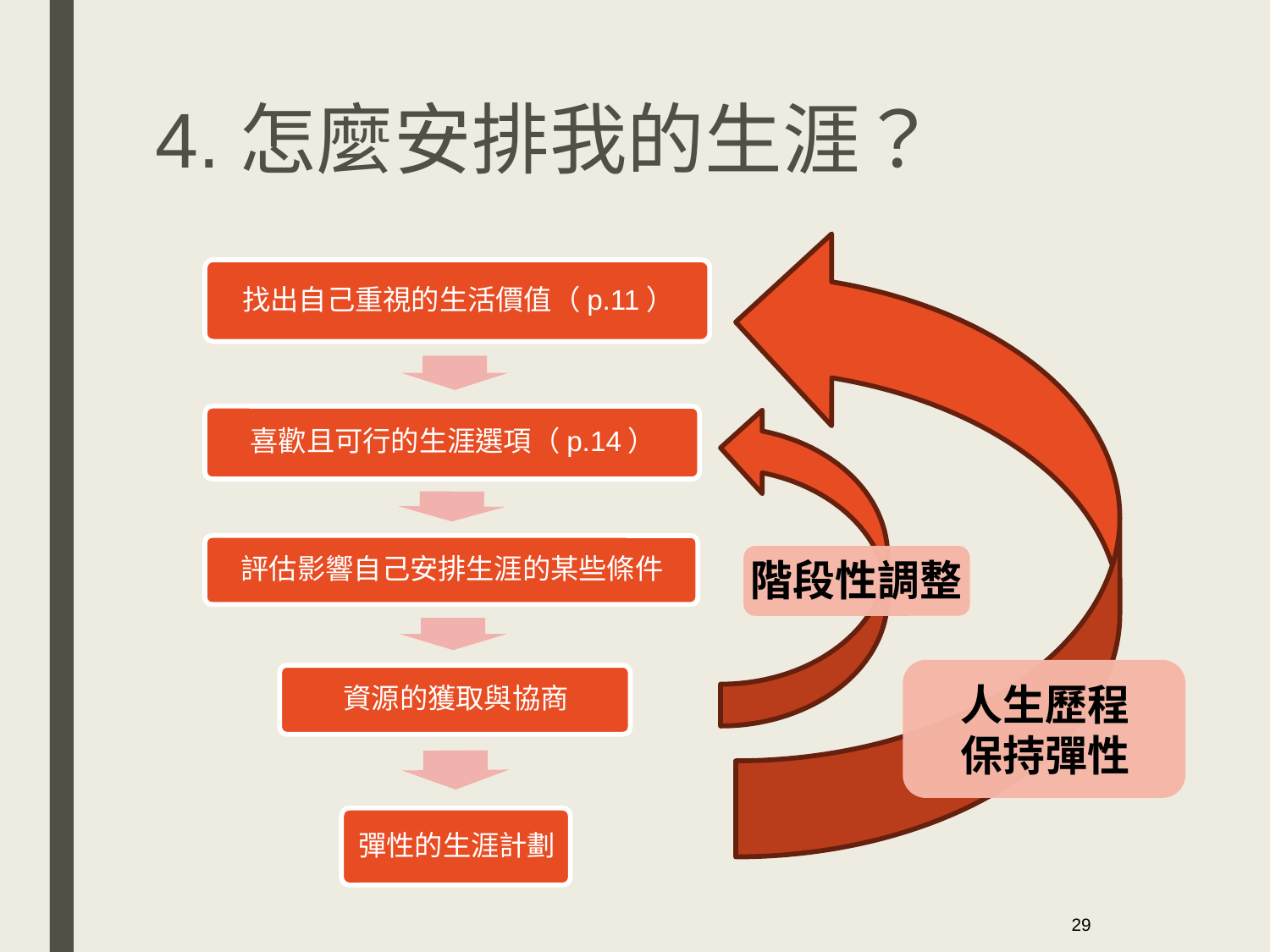

# 4.怎麼安排我的生涯？
找出自己重視的生活價值（p.11）

喜歡且可行的生涯選項（p.14）

評估影響自己安排生涯的某些條件

資源的獲取與協商

彈性的生涯計劃

階段性調整

人生歷程
保持彈性
29